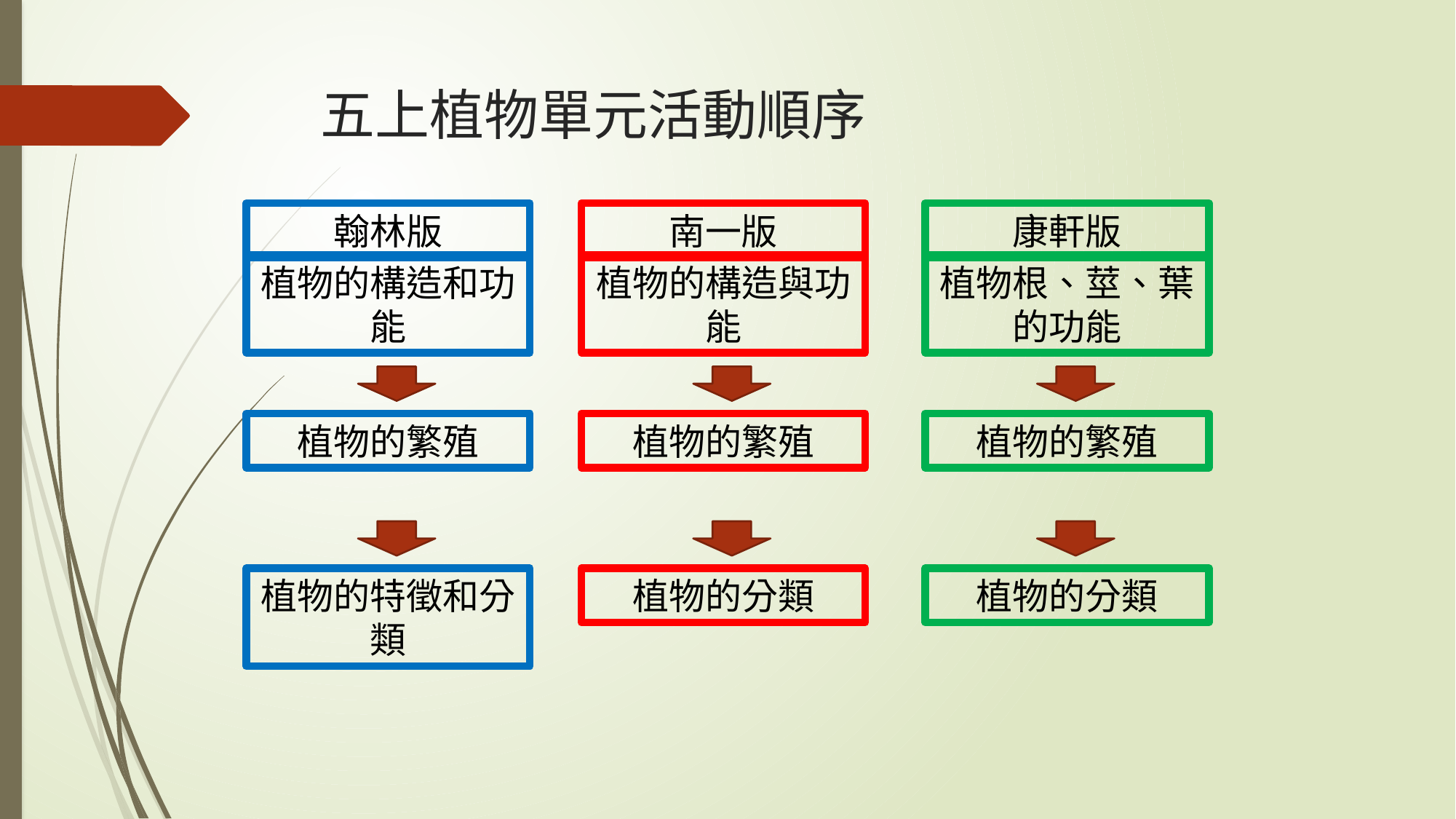

# 五上植物單元活動順序
翰林版
南一版
康軒版
植物的構造和功能
植物的構造與功能
植物根、莖、葉的功能

植物的繁殖
植物的繁殖
植物的繁殖

植物的特徵和分類
植物的分類
植物的分類